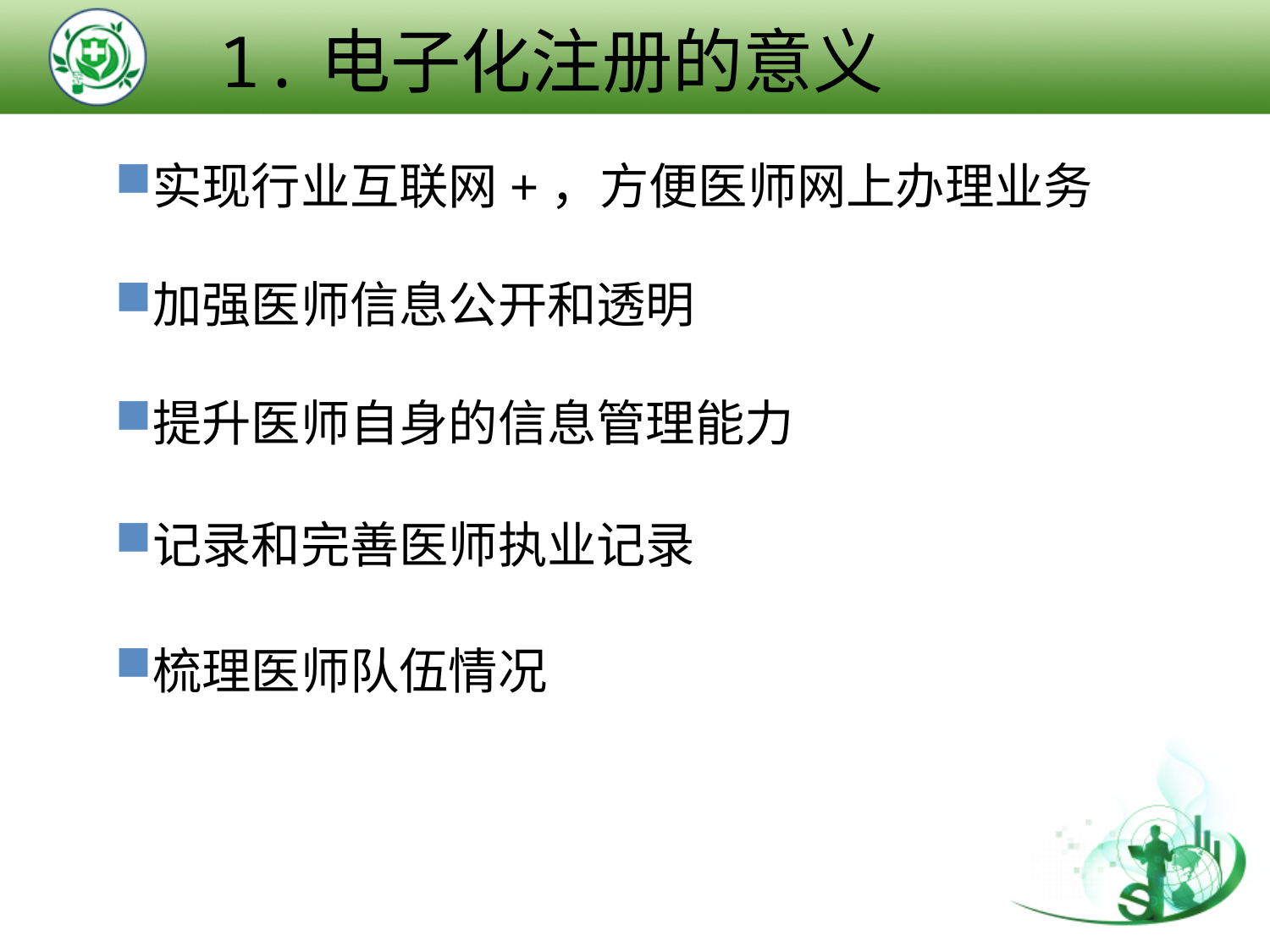

# 1.电子化注册的意义
实现行业互联网+，方便医师网上办理业务

加强医师信息公开和透明

提升医师自身的信息管理能力

记录和完善医师执业记录

梳理医师队伍情况